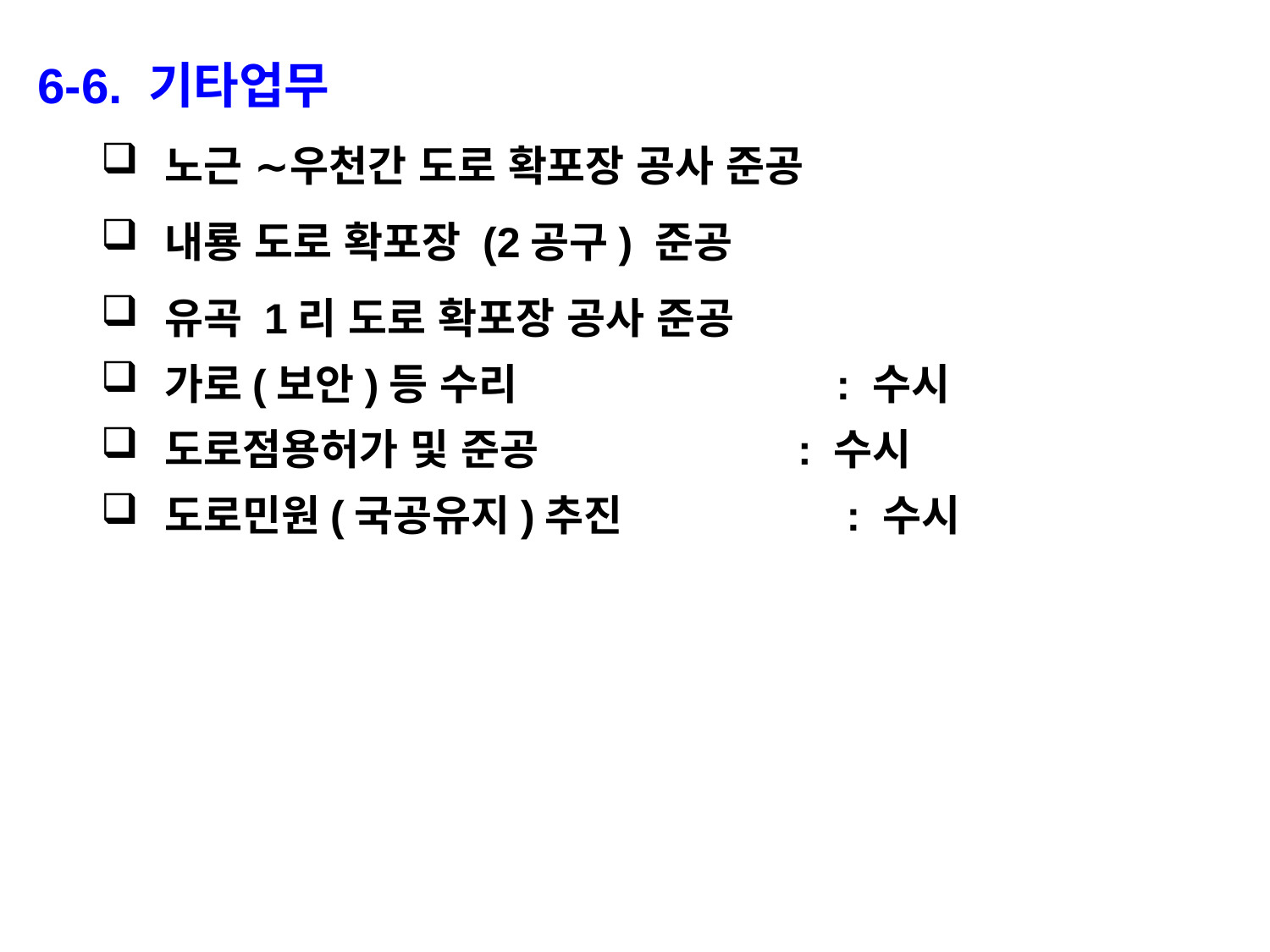

6-6. 기타업무
노근 ∼우천간 도로 확포장 공사 준공
내룡 도로 확포장 (2공구) 준공
유곡 1리 도로 확포장 공사 준공
가로(보안)등 수리                          : 수시
도로점용허가 및 준공                     : 수시
도로민원(국공유지)추진                  : 수시